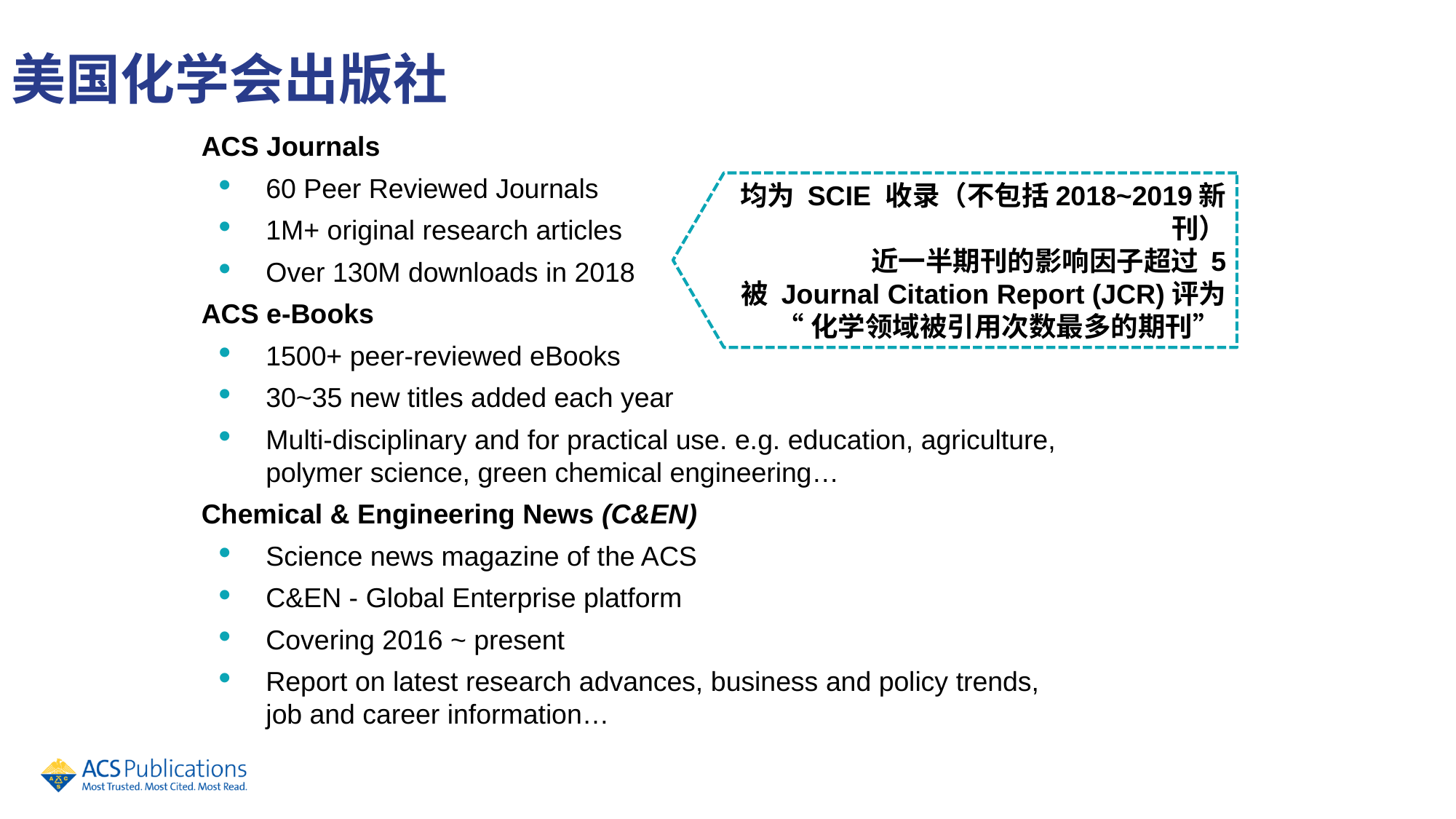

# 美国化学会出版社
ACS Journals
60 Peer Reviewed Journals
1M+ original research articles
Over 130M downloads in 2018
ACS e-Books
1500+ peer-reviewed eBooks
30~35 new titles added each year
Multi-disciplinary and for practical use. e.g. education, agriculture, polymer science, green chemical engineering…
Chemical & Engineering News (C&EN)
Science news magazine of the ACS
C&EN - Global Enterprise platform
Covering 2016 ~ present
Report on latest research advances, business and policy trends, job and career information…
均为 SCIE 收录（不包括2018~2019新刊）
        近一半期刊的影响因子超过 5
被 Journal Citation Report (JCR)评为
     “化学领域被引用次数最多的期刊”